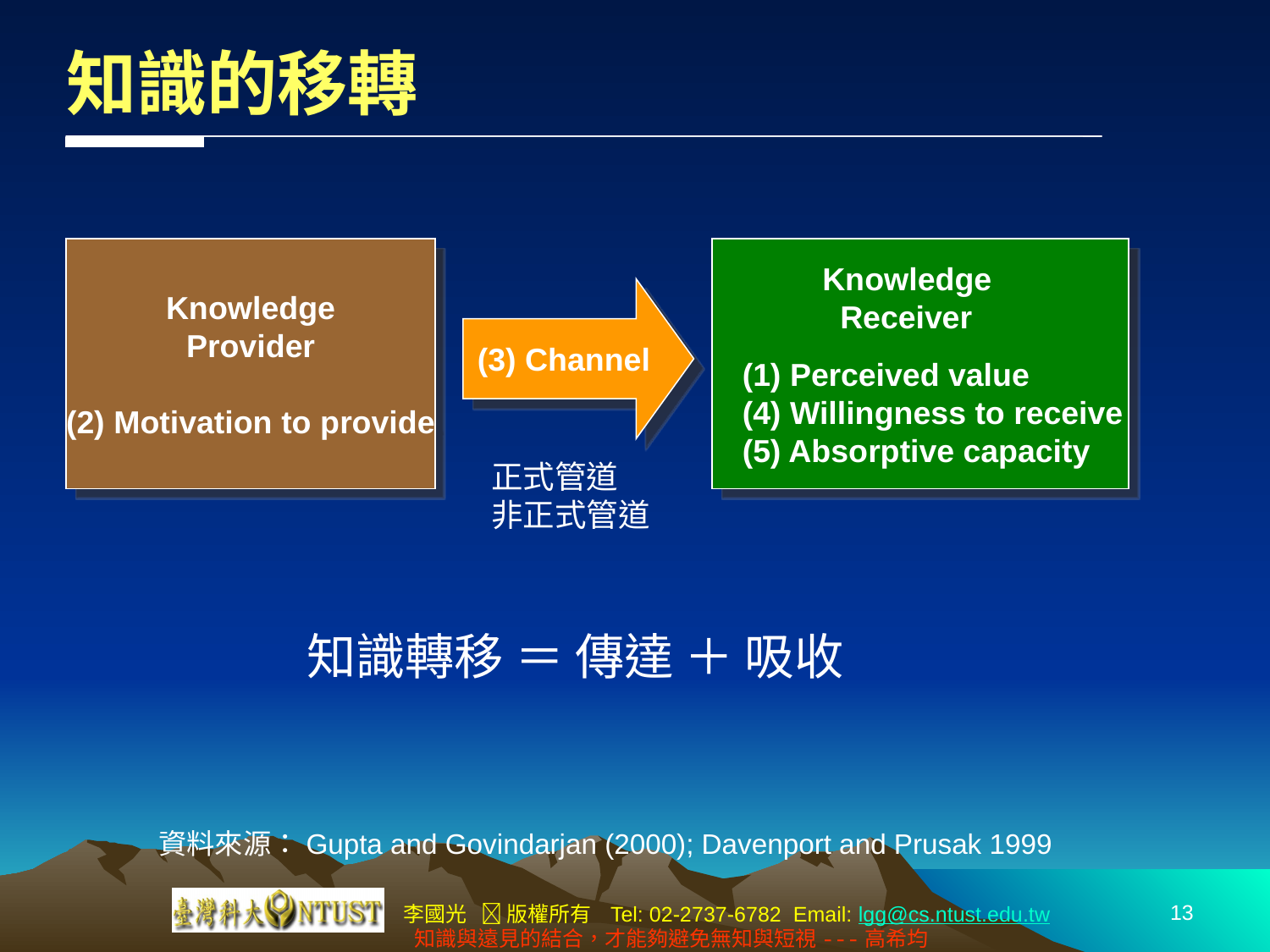

知識的移轉

Knowledge
Provider

(2) Motivation to provide
           Knowledge
             Receiver

  (1) Perceived value
  (4) Willingness to receive
  (5) Absorptive capacity
(3) Channel
正式管道
非正式管道
知識轉移 ＝ 傳達 ＋ 吸收
資料來源：Gupta and Govindarjan (2000); Davenport and Prusak 1999
13